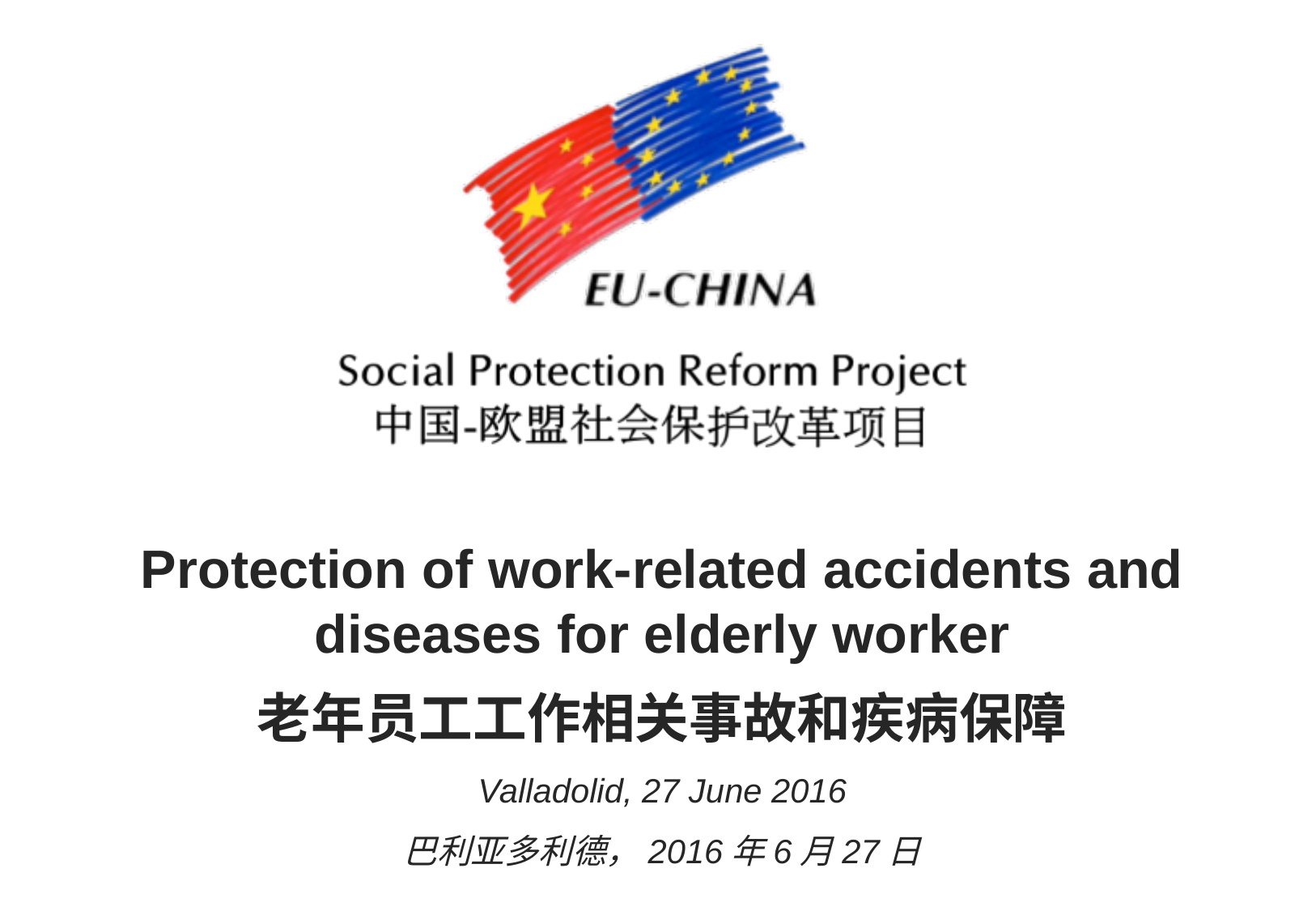

Protection of work-related accidents and diseases for elderly worker
老年员工工作相关事故和疾病保障
Valladolid, 27 June 2016
巴利亚多利德，2016年6月27日